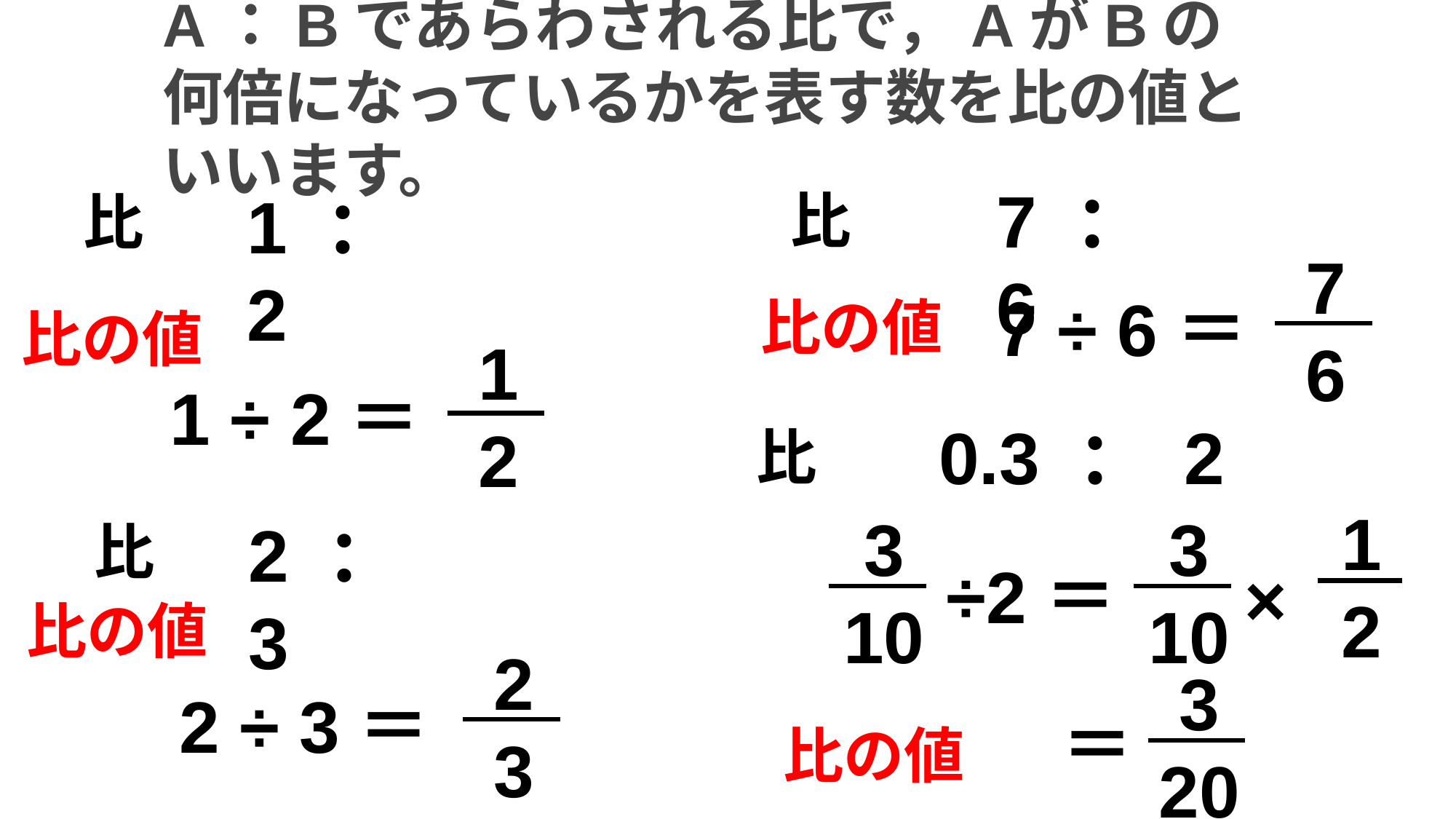

A：Bであらわされる比で，AがBの何倍になっているかを表す数を比の値といいます。
7 ： 6
1 ： 2
比
比
 7
 6
7 ÷ 6＝
比の値
比の値
 1
 2
1 ÷ 2＝
0.3 ： 2
比
 1
 2
 3
10
 3
10
2 ： 3
比
÷2＝
×
比の値
 2
 3
 3
20
2 ÷ 3＝
＝
比の値